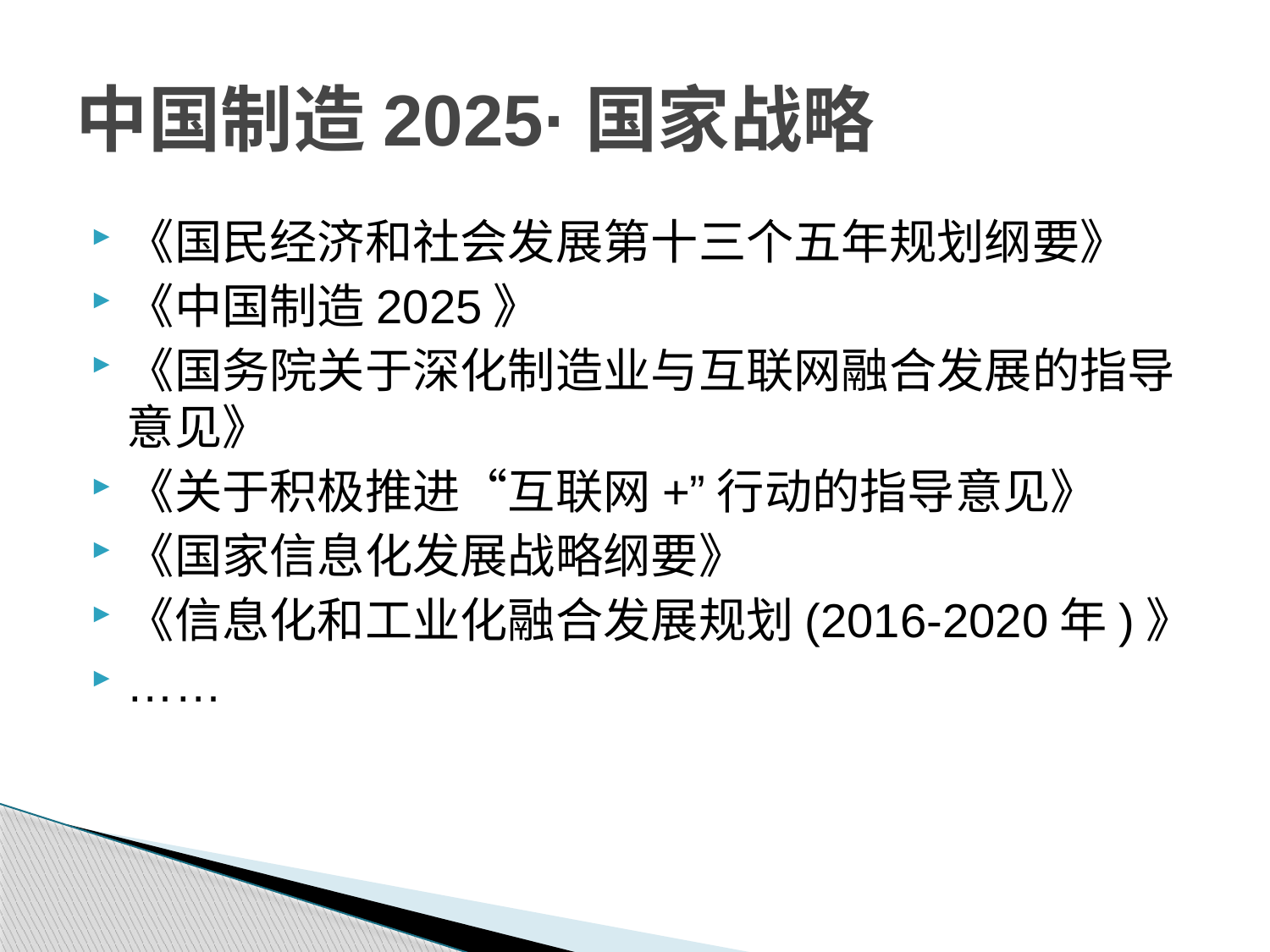

# 中国制造2025·国家战略
《国民经济和社会发展第十三个五年规划纲要》
《中国制造2025》
《国务院关于深化制造业与互联网融合发展的指导意见》
《关于积极推进“互联网+”行动的指导意见》
《国家信息化发展战略纲要》
《信息化和工业化融合发展规划(2016-2020年)》
……